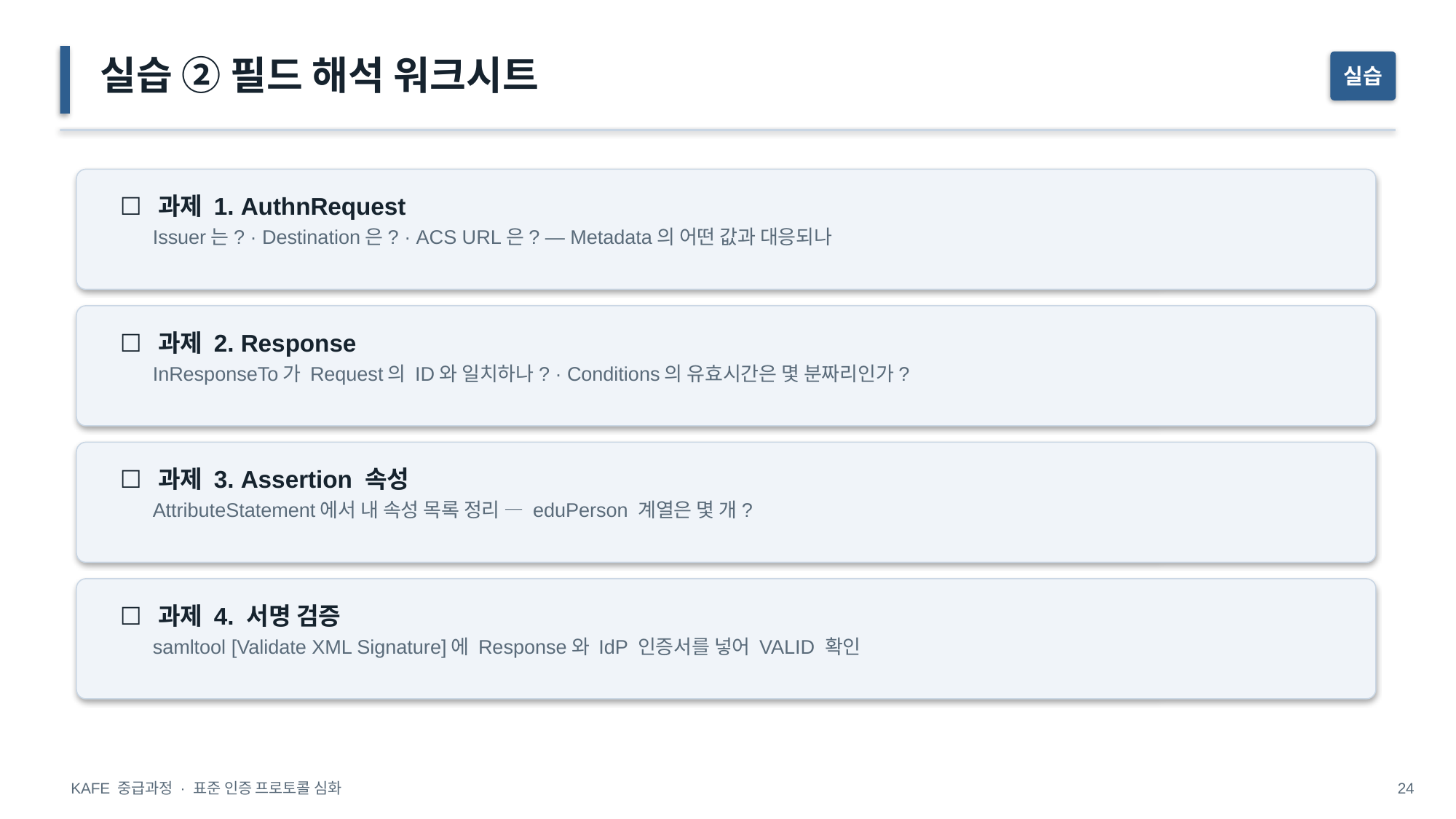

실습 ② 필드 해석 워크시트

실습

☐  과제 1. AuthnRequest
      Issuer는? · Destination은? · ACS URL은? — Metadata의 어떤 값과 대응되나

☐  과제 2. Response
      InResponseTo가 Request의 ID와 일치하나? · Conditions의 유효시간은 몇 분짜리인가?

☐  과제 3. Assertion 속성
      AttributeStatement에서 내 속성 목록 정리 — eduPerson 계열은 몇 개?

☐  과제 4. 서명 검증
      samltool [Validate XML Signature]에 Response와 IdP 인증서를 넣어 VALID 확인
KAFE 중급과정 · 표준 인증 프로토콜 심화
24